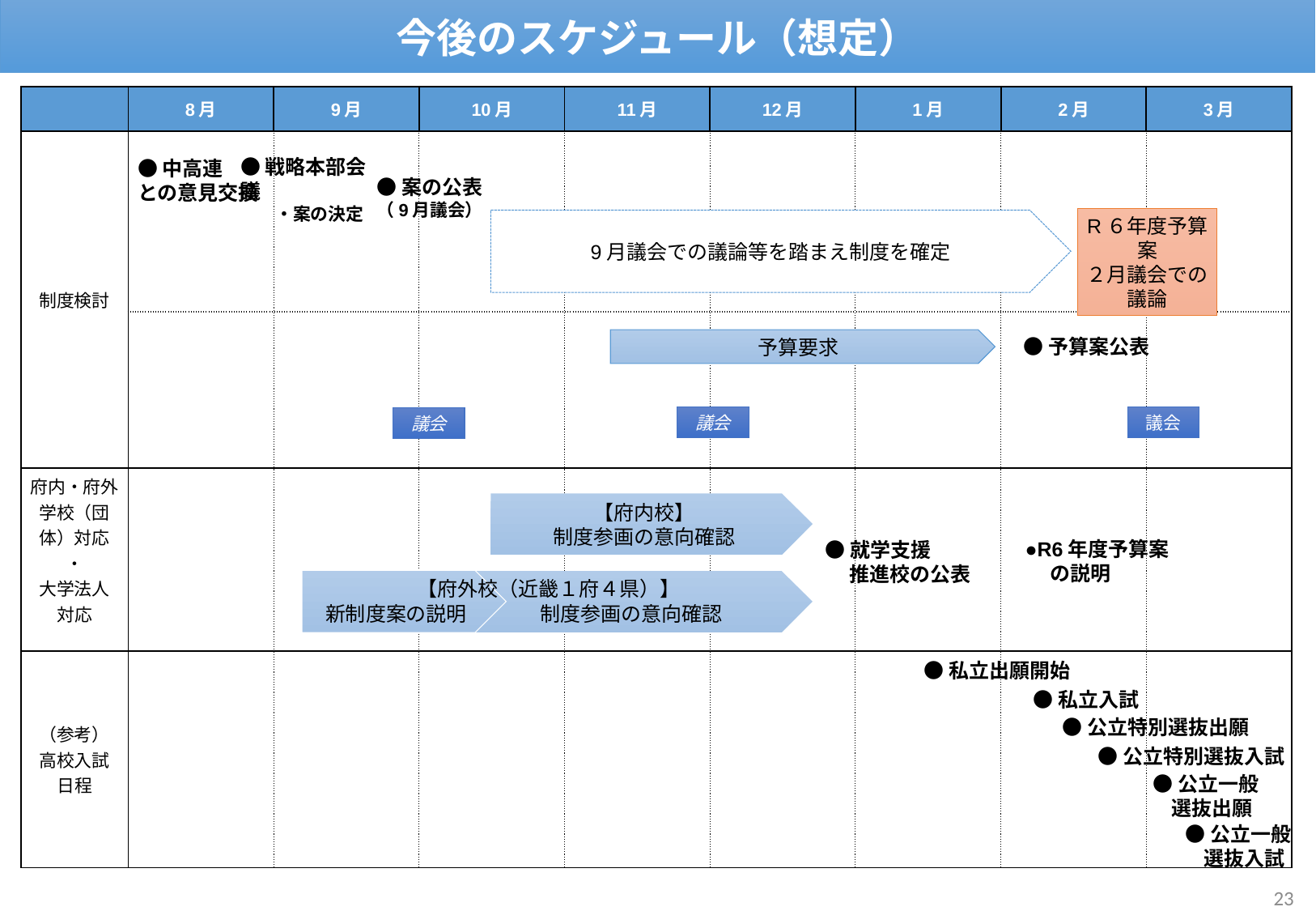

今後のスケジュール（想定）
|  | 8月 | 9月 | 10月 | 11月 | 12月 | 1月 | 2月 | 3月 |
| --- | --- | --- | --- | --- | --- | --- | --- | --- |
| 制度検討 |  |  |  |  |  |  |  |  |
|  |  |  |  |  |  |  |  |  |
| 府内・府外 学校（団体）対応 ・ 大学法人 対応 |  |  |  |  |  |  |  |  |
| （参考） 高校入試 日程 |  |  |  |  |  |  |  |  |
●戦略本部会議
　　・案の決定
●中高連
との意見交換
●案の公表
（9月議会）

R６年度予算案
２月議会での
議論

9月議会での議論等を踏まえ制度を確定

予算要求
●予算案公表
議会
議会
議会
【府内校】
制度参画の意向確認
●就学支援
　 推進校の公表
●R6年度予算案
　 の説明
【府外校（近畿１府４県）】

新制度案の説明

　　　　　　　　制度参画の意向確認
●私立出願開始
●私立入試
●公立特別選抜出願
●公立特別選抜入試
●公立一般
   選抜出願
●公立一般
   選抜入試
23